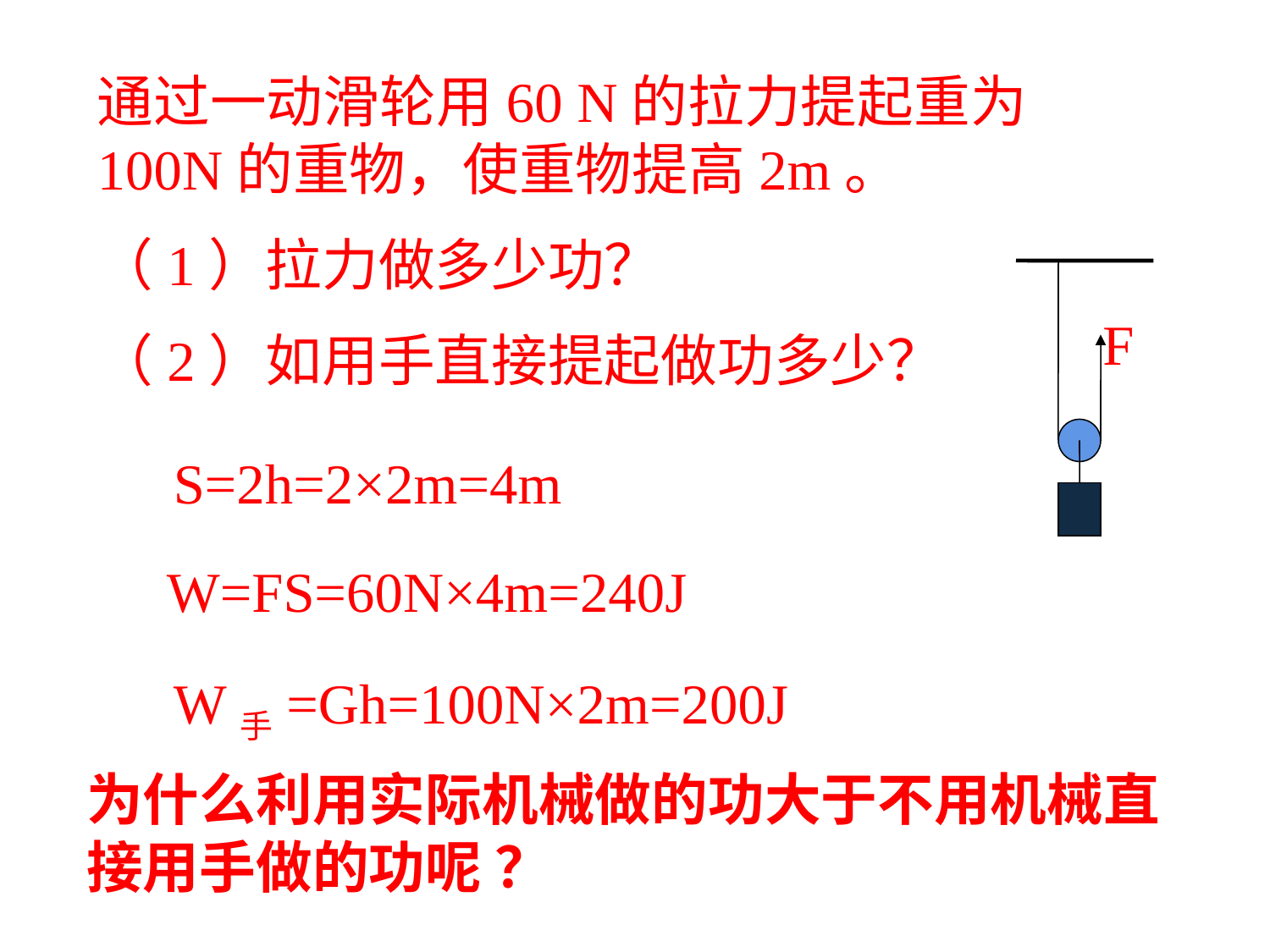

通过一动滑轮用60 N的拉力提起重为100N的重物，使重物提高2m。
（1）拉力做多少功？
（2）如用手直接提起做功多少？

F

S=2h=2×2m=4m

W=FS=60N×4m=240J
W手=Gh=100N×2m=200J
为什么利用实际机械做的功大于不用机械直接用手做的功呢 ？